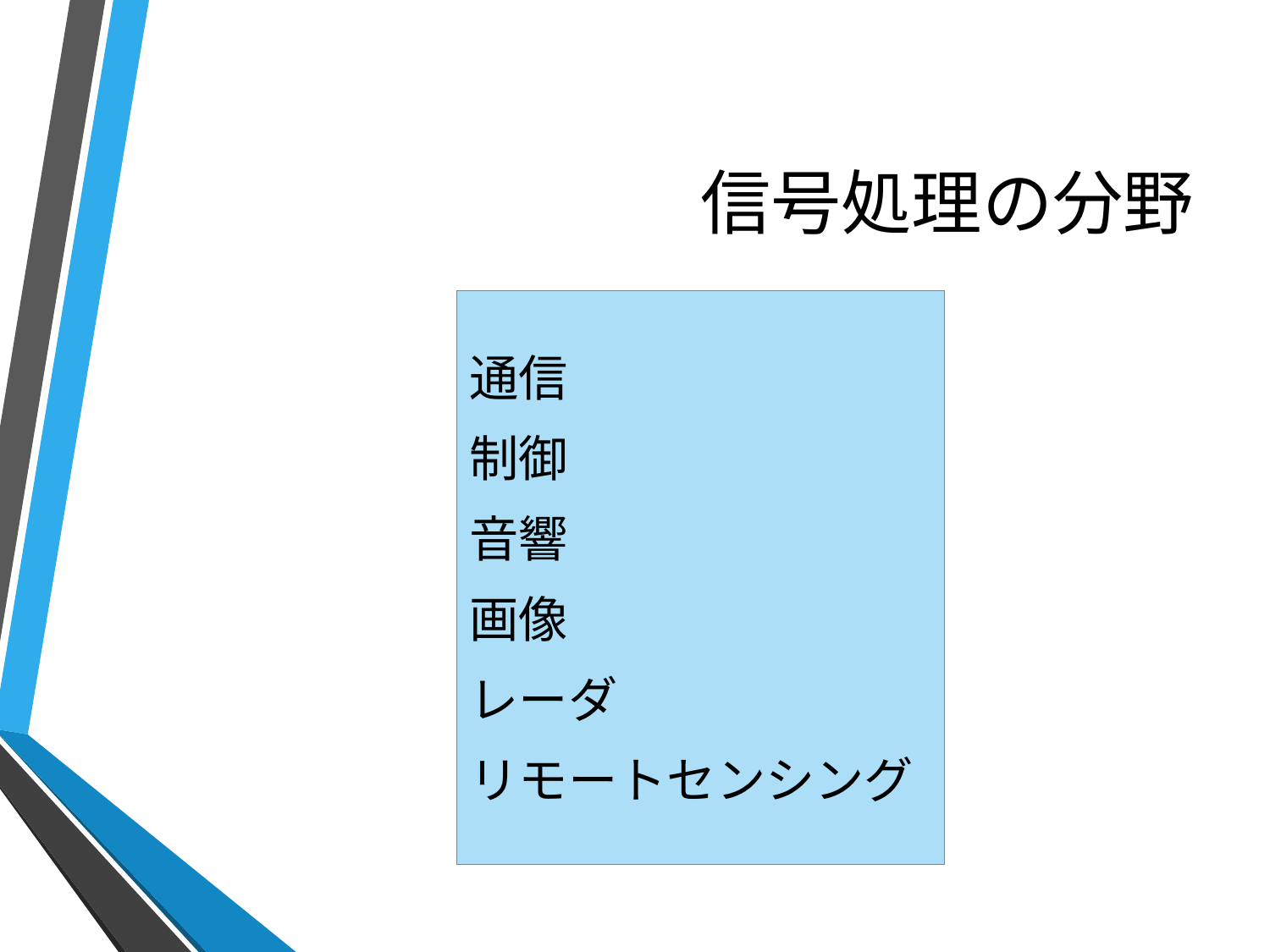

# 信号処理の分野
通信
制御
音響
画像
レーダ
リモートセンシング